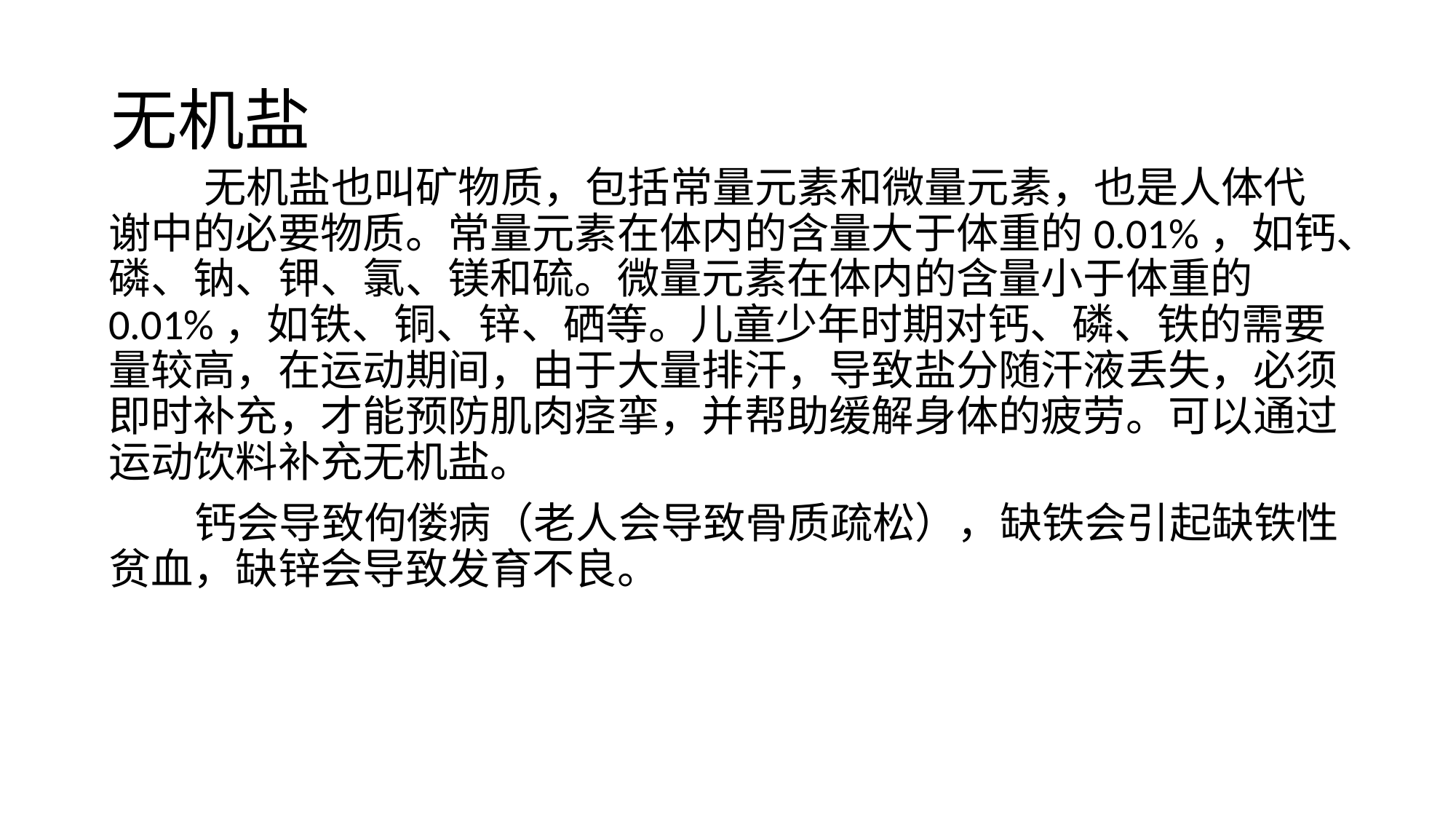

# 无机盐
         无机盐也叫矿物质，包括常量元素和微量元素，也是人体代谢中的必要物质。常量元素在体内的含量大于体重的0.01%，如钙、磷、钠、钾、氯、镁和硫。微量元素在体内的含量小于体重的0.01%，如铁、铜、锌、硒等。儿童少年时期对钙、磷、铁的需要量较高，在运动期间，由于大量排汗，导致盐分随汗液丢失，必须即时补充，才能预防肌肉痉挛，并帮助缓解身体的疲劳。可以通过运动饮料补充无机盐。
        钙会导致佝偻病（老人会导致骨质疏松），缺铁会引起缺铁性贫血，缺锌会导致发育不良。